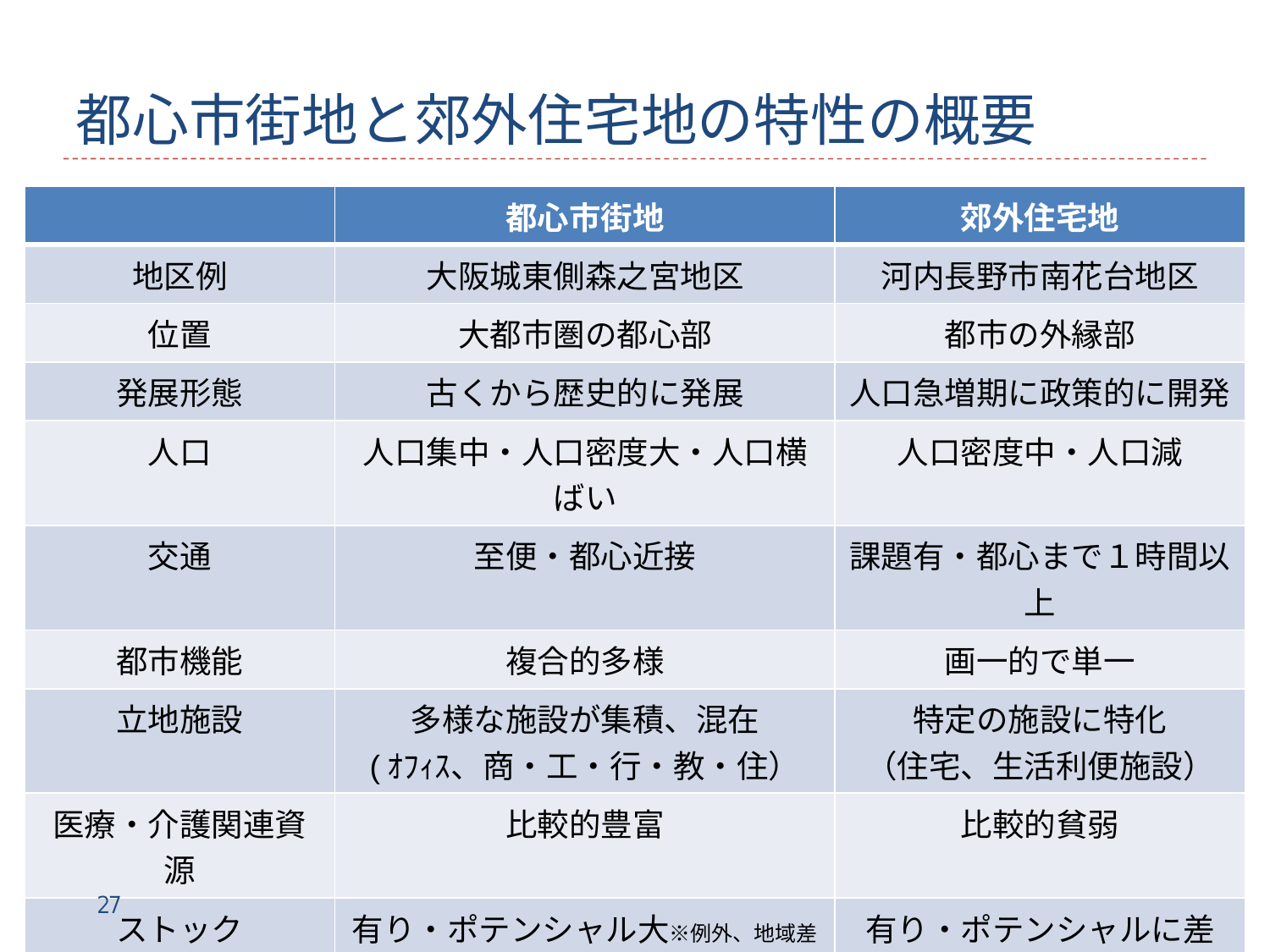

# 都心市街地と郊外住宅地の特性の概要
|  | 都心市街地 | 郊外住宅地 |
| --- | --- | --- |
| 地区例 | 大阪城東側森之宮地区 | 河内長野市南花台地区 |
| 位置 | 大都市圏の都心部 | 都市の外縁部 |
| 発展形態 | 古くから歴史的に発展 | 人口急増期に政策的に開発 |
| 人口 | 人口集中・人口密度大・人口横ばい | 人口密度中・人口減 |
| 交通 | 至便・都心近接 | 課題有・都心まで１時間以上 |
| 都市機能 | 複合的多様 | 画一的で単一 |
| 立地施設 | 多様な施設が集積、混在 (ｵﾌｨｽ、商・工・行・教・住） | 特定の施設に特化 （住宅、生活利便施設） |
| 医療・介護関連資源 | 比較的豊富 | 比較的貧弱 |
| ストック | 有り・ポテンシャル大※例外、地域差有 | 有り・ポテンシャルに差 |
| 地域コミュニティ | 弱体化・社会的関係性希薄化 | 健在・自治会等加入高 |
| 高齢者 | 単身高齢者の増加 孤独・孤立化 | 現在は、元気な住民も多数 同一年代が集団で高齢化 |
27